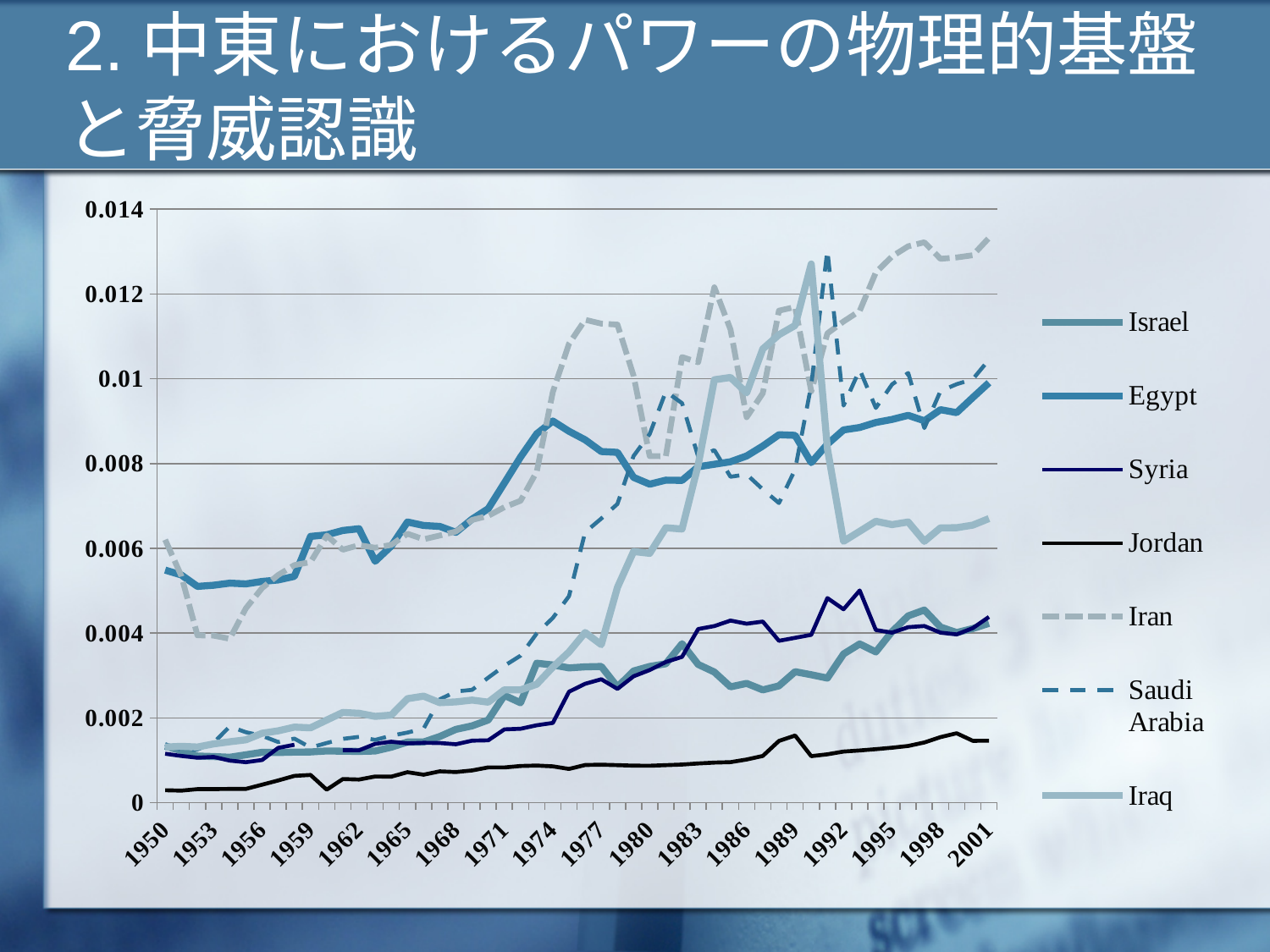

# 2.中東におけるパワーの物理的基盤と脅威認識

### Chart

| Category | Israel | Egypt | Syria | Jordan | Iran | Saudi Arabia | Iraq |
|---|---|---|---|---|---|---|---|
| 1950 | 0.0013319000000000041 | 0.005485000000000125 | 0.0011539000000000041 | 0.00029140000000000486 | 0.006202500000000081 | 0.001379200000000023 | 0.0013108000000000204 |
| 1951 | 0.0012251000000000041 | 0.005370100000000043 | 0.001100100000000028 | 0.00028290000000000487 | 0.005348800000000003 | 0.0012478 | 0.0013278000000000061 |
| 1952 | 0.0010980000000000282 | 0.005100600000000012 | 0.0010593000000000041 | 0.00031740000000000777 | 0.003946200000000006 | 0.0012550000000000061 | 0.0013117000000000061 |
| 1953 | 0.001085999999999998 | 0.0051273 | 0.0010776000000000021 | 0.0003183000000000107 | 0.003939700000000005 | 0.001411 | 0.0013845000000000318 |
| 1954 | 0.0010701000000000256 | 0.005177100000000001 | 0.0009914000000000123 | 0.00032230000000001076 | 0.00386500000000005 | 0.0017959000000000289 | 0.0014357999999999958 |
| 1955 | 0.0011279000000000061 | 0.005159400000000002 | 0.0009531000000000007 | 0.0003238000000000087 | 0.0045822000000000996 | 0.0016605000000000385 | 0.0014817 |
| 1956 | 0.0011863000000000338 | 0.005217500000000003 | 0.0010051 | 0.0004225000000000013 | 0.005060700000000033 | 0.0015761000000000353 | 0.001635200000000029 |
| 1957 | 0.0011822000000000345 | 0.005252400000000003 | 0.0012916000000000021 | 0.0005231000000000208 | 0.005370300000000124 | 0.0014277 | 0.0016936000000000308 |
| 1958 | 0.0011909000000000292 | 0.005337200000000102 | 0.0013651000000000232 | 0.0006300000000000134 | 0.005602700000000013 | 0.0015092000000000141 | 0.0017803000000000424 |
| 1959 | 0.0011942000000000359 | 0.006280200000000189 | None | 0.0006522000000000053 | 0.005672900000000002 | 0.0012989000000000188 | 0.00176440000000004 |
| 1960 | 0.0012189000000000021 | 0.006317800000000011 | None | 0.0003045000000000074 | 0.006300000000000086 | 0.0014054 | 0.001946500000000037 |
| 1961 | 0.0012123 | 0.006420100000000084 | 0.0012375 | 0.0005558000000000112 | 0.005965100000000011 | 0.0015041000000000266 | 0.002127800000000053 |
| 1962 | 0.0012074000000000021 | 0.006461800000000135 | 0.0012335 | 0.0005438000000000197 | 0.00607270000000013 | 0.0015512000000000201 | 0.0021075000000000768 |
| 1963 | 0.0012166000000000021 | 0.005693400000000013 | 0.0013857000000000081 | 0.0006162000000000002 | 0.006012500000000001 | 0.0014785000000000202 | 0.002033700000000044 |
| 1964 | 0.0013069 | 0.006051600000000157 | 0.00143610000000002 | 0.0006130000000000148 | 0.006079800000000169 | 0.0015793000000000217 | 0.0020645000000000606 |
| 1965 | 0.0014292 | 0.006621300000000086 | 0.001397200000000025 | 0.000717400000000012 | 0.006344000000000002 | 0.001652600000000037 | 0.0024518 |
| 1966 | 0.0014299 | 0.006538000000000141 | 0.0014102 | 0.00065810000000002 | 0.006213500000000012 | 0.001746300000000038 | 0.002511400000000005 |
| 1967 | 0.0015596000000000169 | 0.006516400000000107 | 0.0014058 | 0.0007372000000000179 | 0.006302000000000013 | 0.002435300000000009 | 0.002357 |
| 1968 | 0.0017281000000000399 | 0.00637700000000009 | 0.0013758 | 0.0007205000000000195 | 0.006395500000000011 | 0.0026217000000000644 | 0.0023762 |
| 1969 | 0.0018105000000000337 | 0.006688100000000062 | 0.0014616000000000021 | 0.0007583000000000201 | 0.006668600000000012 | 0.0026605000000000816 | 0.002418500000000009 |
| 1970 | 0.0019495000000000272 | 0.006934900000000101 | 0.0014695 | 0.0008308000000000123 | 0.006766200000000165 | 0.0029482000000000514 | 0.002368800000000001 |
| 1971 | 0.0025309000000000212 | 0.007540600000000184 | 0.0017278000000000222 | 0.0008299000000000027 | 0.006970100000000171 | 0.0032274000000000864 | 0.002660300000000082 |
| 1972 | 0.0023548 | 0.008152700000000209 | 0.001741900000000022 | 0.0008638000000000004 | 0.007121500000000012 | 0.0034669000000000566 | 0.002659000000000001 |
| 1973 | 0.0032889000000000997 | 0.008700600000000003 | 0.00182390000000002 | 0.0008742000000000023 | 0.007804300000000093 | 0.0039899000000000765 | 0.0027921000000000586 |
| 1974 | 0.0032471000000001142 | 0.009001900000000023 | 0.0018793000000000319 | 0.0008554000000000192 | 0.009687900000000003 | 0.0043571 | 0.003195600000000039 |
| 1975 | 0.003177000000000067 | 0.008761000000000007 | 0.0026149000000000493 | 0.0007940000000000223 | 0.010823700000000207 | 0.0048694000000000124 | 0.0035540000000000476 |
| 1976 | 0.003202100000000077 | 0.008558700000000027 | 0.0028032000000000412 | 0.0008867000000000272 | 0.011390600000000023 | 0.006379400000000156 | 0.0040125000000000004 |
| 1977 | 0.003211500000000065 | 0.008282600000000055 | 0.0029096000000000052 | 0.0008946000000000157 | 0.011300400000000323 | 0.0067021000000000875 | 0.003726000000000068 |
| 1978 | 0.0027289000000000813 | 0.008263400000000157 | 0.002682400000000029 | 0.0008832000000000243 | 0.011276300000000001 | 0.007046800000000149 | 0.005076900000000053 |
| 1979 | 0.003104200000000067 | 0.0076724000000001034 | 0.0029794 | 0.0008716000000000026 | 0.0100691 | 0.008178600000000005 | 0.005923500000000003 |
| 1980 | 0.003211500000000065 | 0.007512100000000066 | 0.00312680000000004 | 0.0008699000000000157 | 0.008174500000000057 | 0.00869540000000021 | 0.005879800000000138 |
| 1981 | 0.003275700000000069 | 0.007607400000000012 | 0.0033172000000000292 | 0.0008830000000000127 | 0.008171700000000025 | 0.009697700000000023 | 0.006484200000000157 |
| 1982 | 0.0037483000000001097 | 0.007601300000000159 | 0.0034378000000000212 | 0.0008972000000000319 | 0.0105112 | 0.009422900000000123 | 0.006454400000000073 |
| 1983 | 0.003258400000000061 | 0.007923300000000164 | 0.0040943 | 0.0009231000000000003 | 0.010387000000000021 | 0.008160600000000025 | 0.007968200000000179 |
| 1984 | 0.0030794000000000012 | 0.007983100000000175 | 0.0041643999999999995 | 0.0009442000000000195 | 0.0121566 | 0.008316100000000073 | 0.009976200000000173 |
| 1985 | 0.0027303000000000696 | 0.0080417 | 0.004294000000000011 | 0.0009540000000000025 | 0.011161400000000297 | 0.007688000000000107 | 0.010030100000000005 |
| 1986 | 0.0028121 | 0.008178400000000027 | 0.004220200000000013 | 0.0010166 | 0.0090918 | 0.007743500000000147 | 0.009667000000000023 |
| 1987 | 0.002658500000000059 | 0.008412100000000077 | 0.004269800000000002 | 0.0011010000000000121 | 0.009657800000000057 | 0.007391300000000154 | 0.010703400000000229 |
| 1988 | 0.002754600000000046 | 0.008679700000000077 | 0.003816800000000005 | 0.0014541000000000215 | 0.011604900000000197 | 0.007067400000000002 | 0.0110386 |
| 1989 | 0.003087600000000071 | 0.008663800000000055 | 0.0038870000000000736 | 0.0015826000000000306 | 0.011692700000000203 | 0.007856300000000139 | 0.0112566 |
| 1990 | 0.0030156000000000002 | 0.008021500000000003 | 0.003958000000000029 | 0.0010960000000000288 | 0.009702900000000025 | 0.009848300000000003 | 0.0127073 |
| 1991 | 0.002937200000000025 | 0.008456800000000216 | 0.004823900000000003 | 0.0011394000000000141 | 0.01106980000000023 | 0.013034000000000007 | 0.008352700000000346 |
| 1992 | 0.0035069000000000597 | 0.0087919 | 0.004560000000000002 | 0.0012040000000000121 | 0.01135070000000019 | 0.009366200000000177 | 0.0061644000000000004 |
| 1993 | 0.0037424000000000697 | 0.008849700000000077 | 0.005004000000000002 | 0.0012304000000000121 | 0.0115992 | 0.0102147 | 0.006400100000000125 |
| 1994 | 0.0035536000000000556 | 0.008968000000000023 | 0.004071300000000148 | 0.0012612 | 0.012506800000000203 | 0.009310800000000107 | 0.006638000000000103 |
| 1995 | 0.004033000000000098 | 0.009039800000000027 | 0.004010000000000001 | 0.0012948000000000191 | 0.012885300000000021 | 0.009866100000000249 | 0.006558100000000066 |
| 1996 | 0.004404800000000013 | 0.0091371 | 0.004138100000000001 | 0.001336 | 0.013124800000000299 | 0.0101349 | 0.006621400000000013 |
| 1997 | 0.004542300000000043 | 0.009007300000000003 | 0.0041656 | 0.0014184000000000041 | 0.0132186 | 0.008836000000000075 | 0.0061648 |
| 1998 | 0.004141200000000102 | 0.009269500000000127 | 0.004008700000000053 | 0.0015444000000000271 | 0.0128289 | 0.009709700000000073 | 0.006482500000000105 |
| 1999 | 0.004011100000000011 | 0.009200000000000007 | 0.00396740000000008 | 0.0016358000000000234 | 0.012861200000000001 | 0.009871300000000057 | 0.006486000000000187 |
| 2000 | 0.004106500000000003 | 0.009556500000000289 | 0.0041165 | 0.0014575000000000041 | 0.012914000000000005 | 0.009989200000000075 | 0.006546600000000189 |
| 2001 | 0.0042276 | 0.009905400000000338 | 0.0043795000000000925 | 0.0014592 | 0.013321100000000316 | 0.0104486 | 0.006701600000000211 |